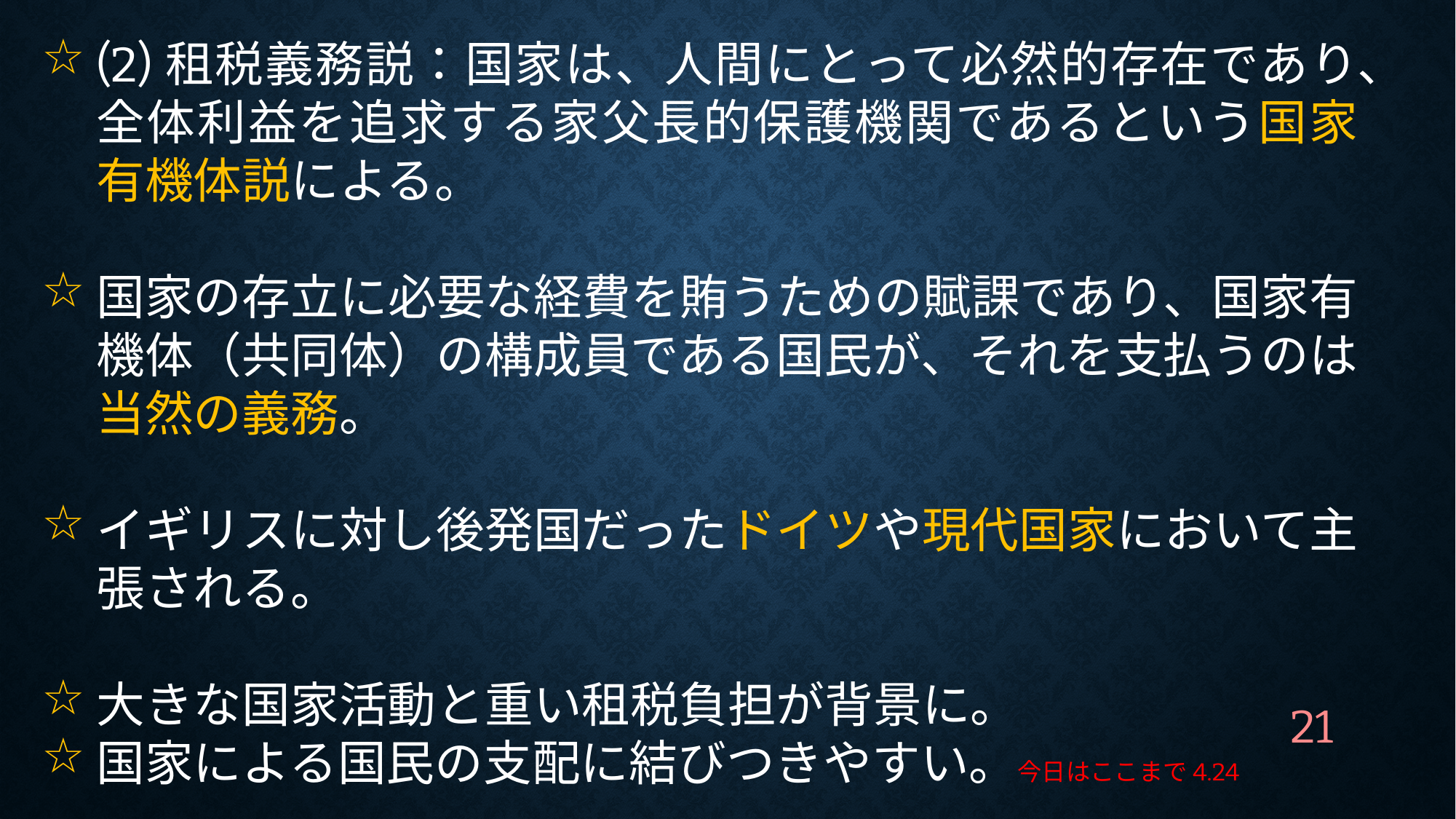

(2)租税義務説：国家は、人間にとって必然的存在であり、全体利益を追求する家父長的保護機関であるという国家有機体説による。

国家の存立に必要な経費を賄うための賦課であり、国家有機体（共同体）の構成員である国民が、それを支払うのは当然の義務。

イギリスに対し後発国だったドイツや現代国家において主張される。

大きな国家活動と重い租税負担が背景に。
国家による国民の支配に結びつきやすい。今日はここまで4.24

21